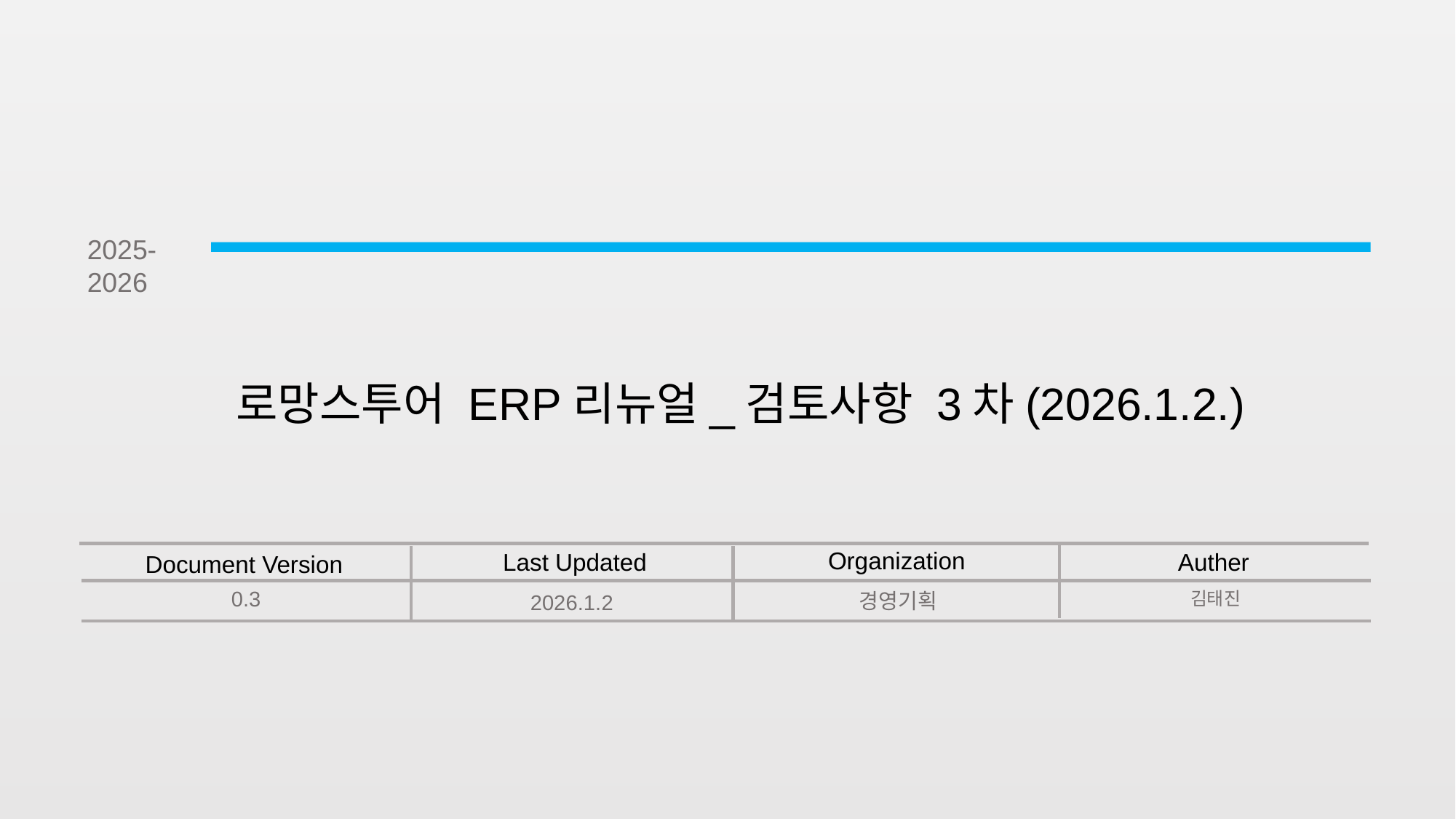

2025-2026

로망스투어 ERP리뉴얼_검토사항 3차(2026.1.2.)
Organization
Auther
Last Updated
Document Version
0.3
김태진
경영기획
2026.1.2
1